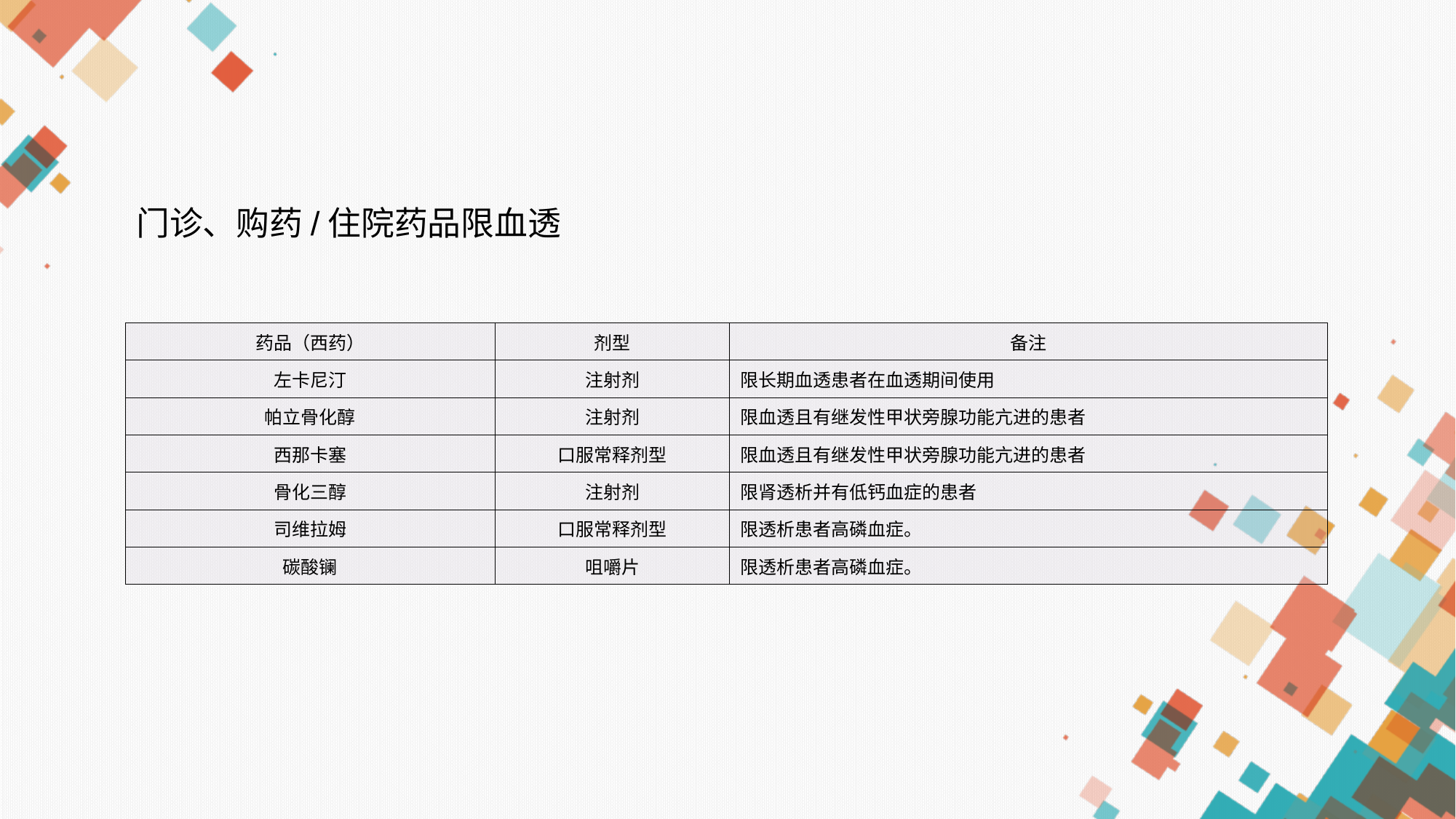

门诊、购药/住院药品限血透
| 药品（西药） | 剂型 | 备注 |
| --- | --- | --- |
| 左卡尼汀 | 注射剂 | 限长期血透患者在血透期间使用 |
| 帕立骨化醇 | 注射剂 | 限血透且有继发性甲状旁腺功能亢进的患者 |
| 西那卡塞 | 口服常释剂型 | 限血透且有继发性甲状旁腺功能亢进的患者 |
| 骨化三醇 | 注射剂 | 限肾透析并有低钙血症的患者 |
| 司维拉姆 | 口服常释剂型 | 限透析患者高磷血症。 |
| 碳酸镧 | 咀嚼片 | 限透析患者高磷血症。 |